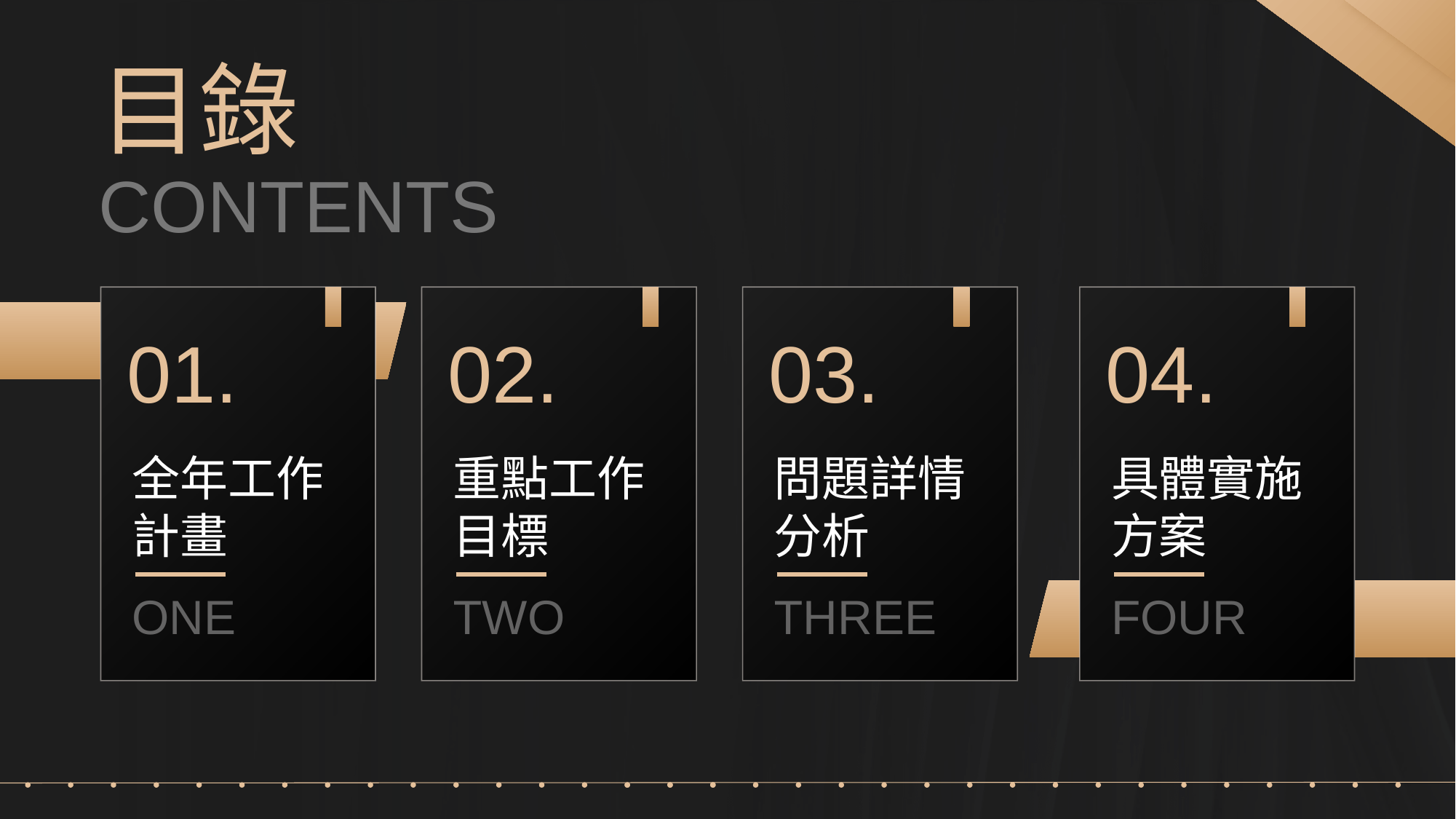

目錄
CONTENTS

01.
全年工作
計畫
ONE

02.
重點工作
目標
TWO

03.
問題詳情
分析
THREE

04.
具體實施
方案
FOUR